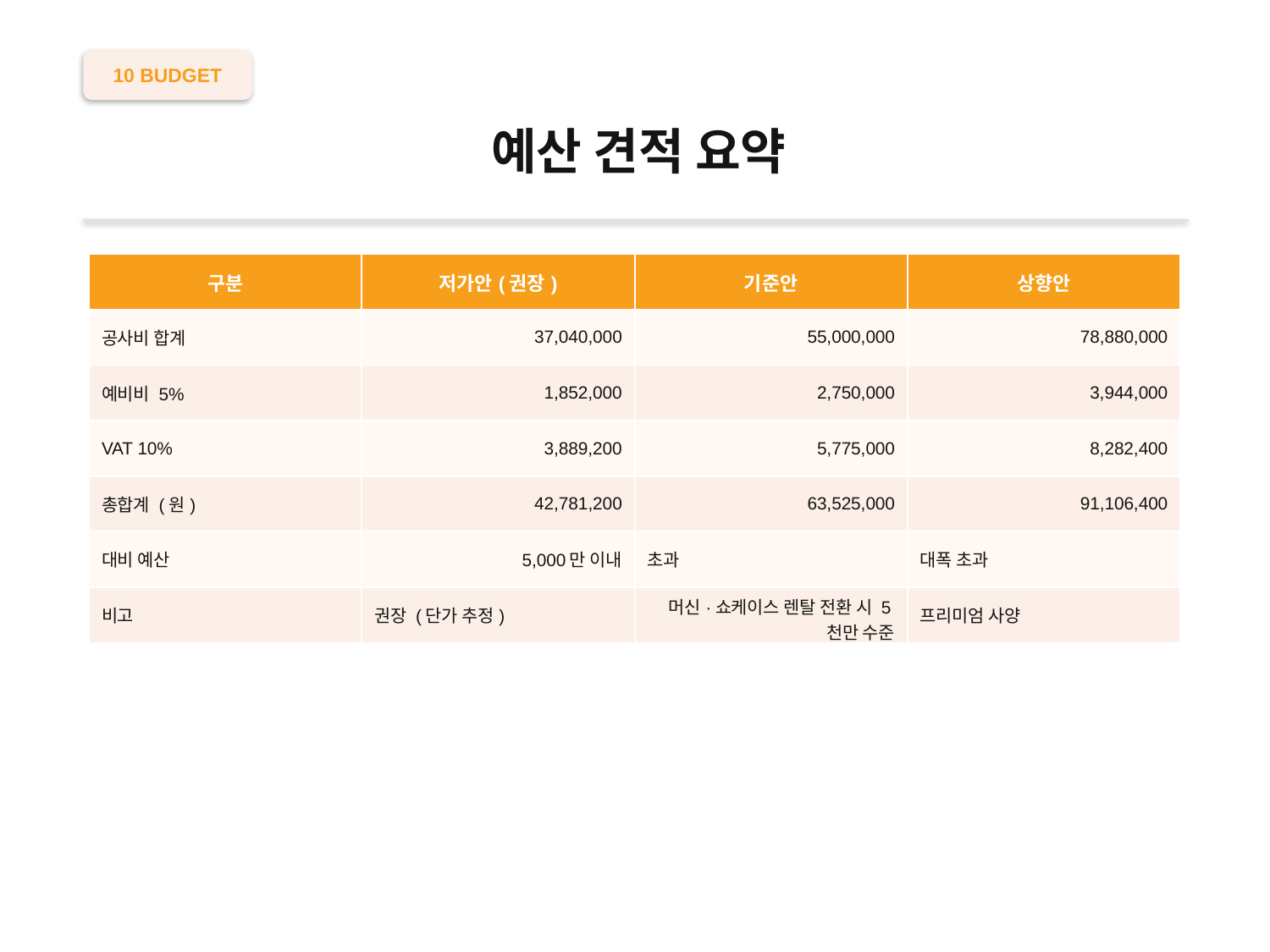

10 BUDGET
예산 견적 요약

| 구분 | 저가안(권장) | 기준안 | 상향안 |
| --- | --- | --- | --- |
| 공사비 합계 | 37,040,000 | 55,000,000 | 78,880,000 |
| 예비비 5% | 1,852,000 | 2,750,000 | 3,944,000 |
| VAT 10% | 3,889,200 | 5,775,000 | 8,282,400 |
| 총합계 (원) | 42,781,200 | 63,525,000 | 91,106,400 |
| 대비 예산 | 5,000만 이내 | 초과 | 대폭 초과 |
| 비고 | 권장 (단가 추정) | 머신·쇼케이스 렌탈 전환 시 5천만 수준 | 프리미엄 사양 |